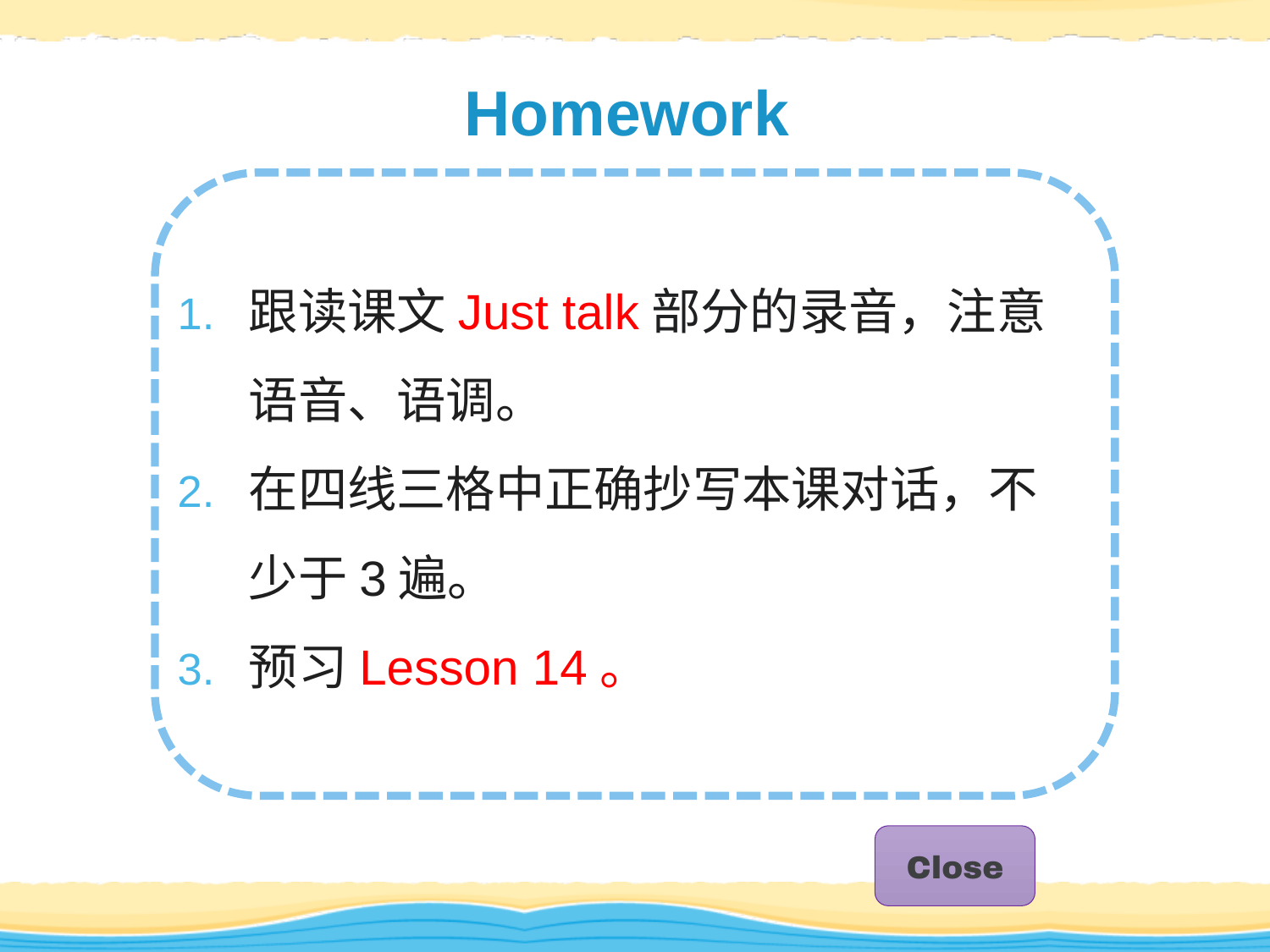

# Homework

跟读课文Just talk部分的录音，注意语音、语调。
在四线三格中正确抄写本课对话，不少于3遍。
预习Lesson 14。
Close